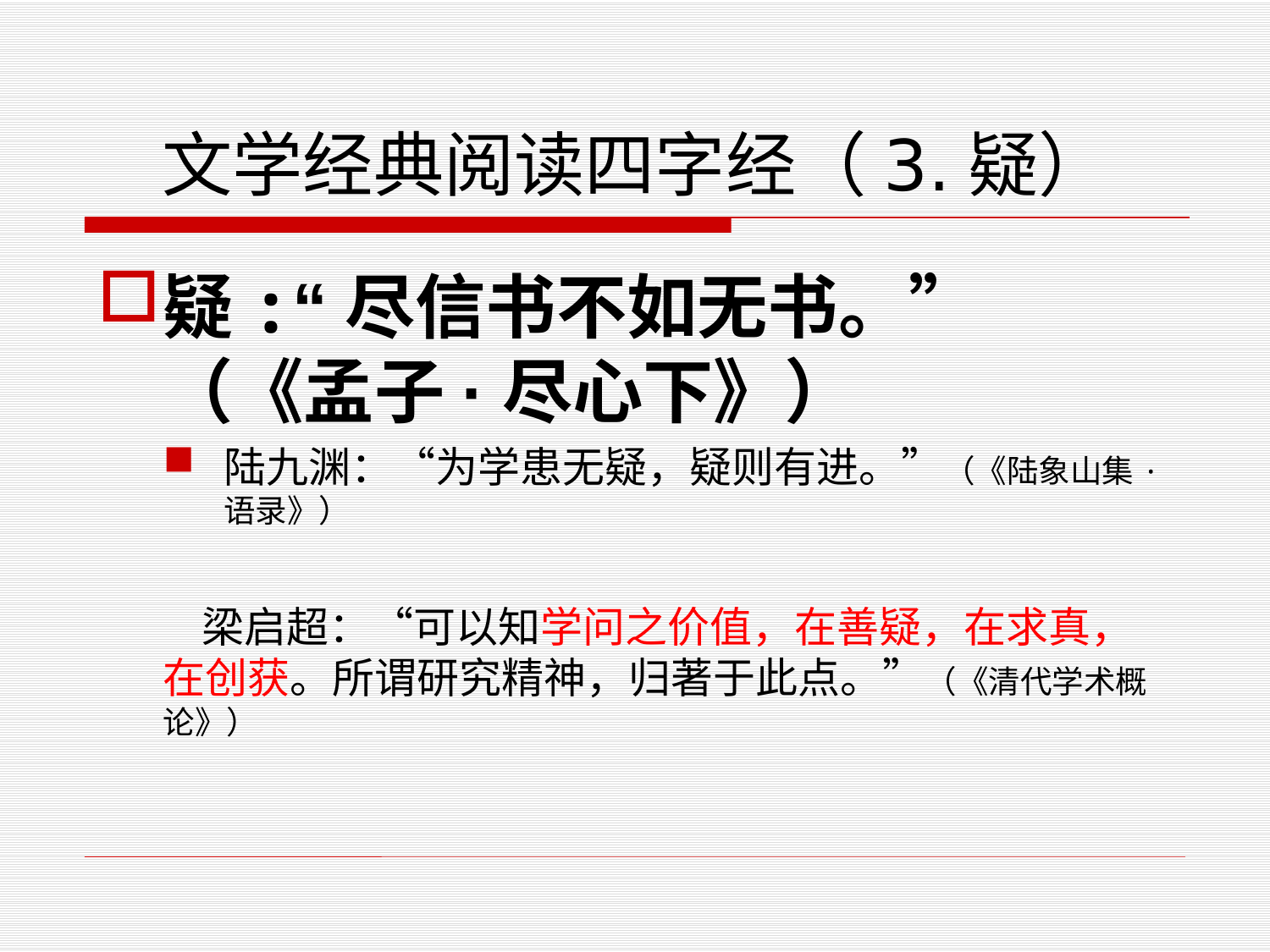

# 文学经典阅读四字经（3.疑）
疑:“尽信书不如无书。”（《孟子·尽心下》）
陆九渊：“为学患无疑，疑则有进。”（《陆象山集·语录》）

   梁启超：“可以知学问之价值，在善疑，在求真，在创获。所谓研究精神，归著于此点。”（《清代学术概论》）